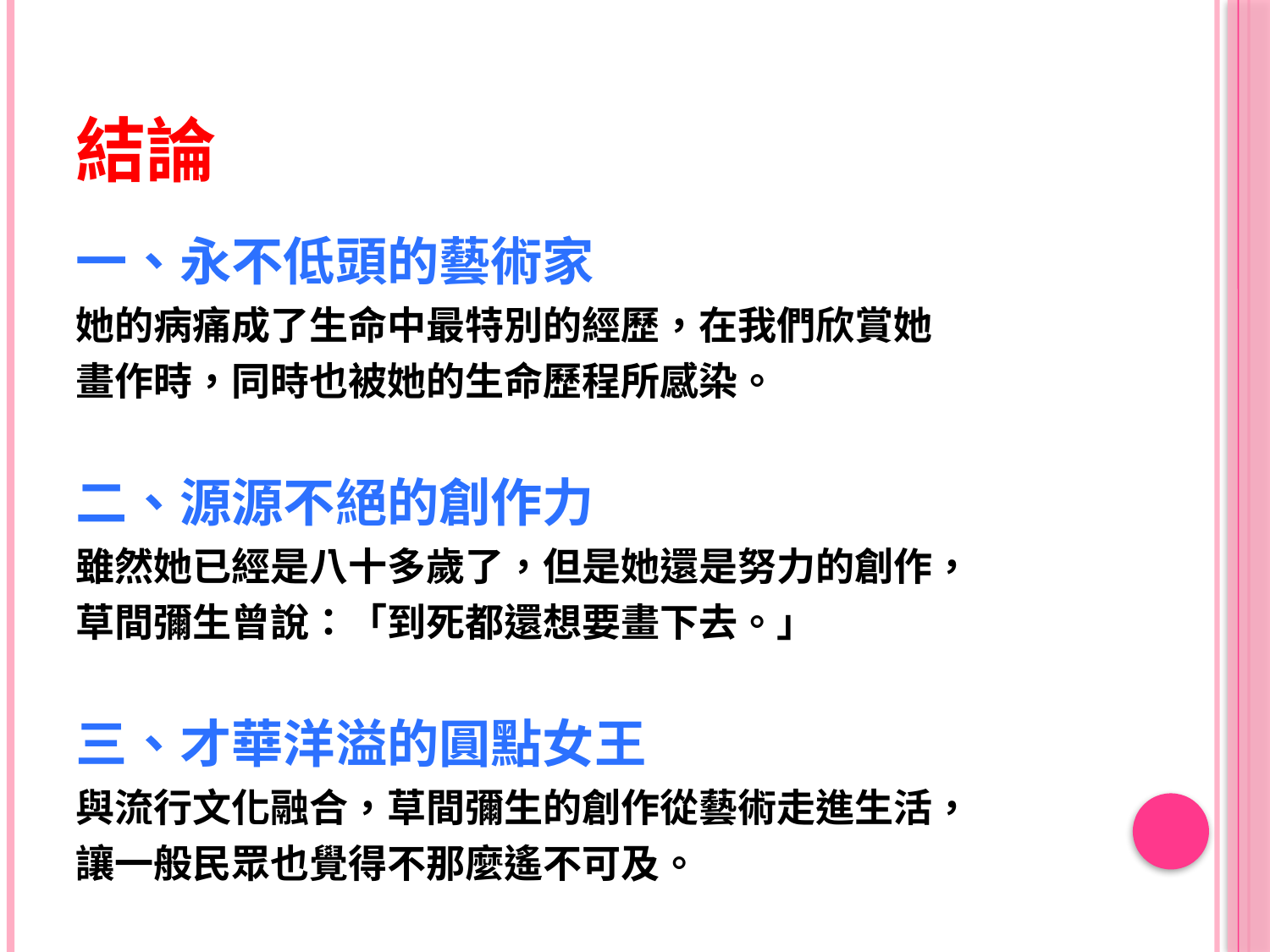

# 結論
一、永不低頭的藝術家
她的病痛成了生命中最特別的經歷，在我們欣賞她
畫作時，同時也被她的生命歷程所感染。

二、源源不絕的創作力
雖然她已經是八十多歲了，但是她還是努力的創作，
草間彌生曾說：「到死都還想要畫下去。」

三、才華洋溢的圓點女王
與流行文化融合，草間彌生的創作從藝術走進生活，
讓一般民眾也覺得不那麼遙不可及。